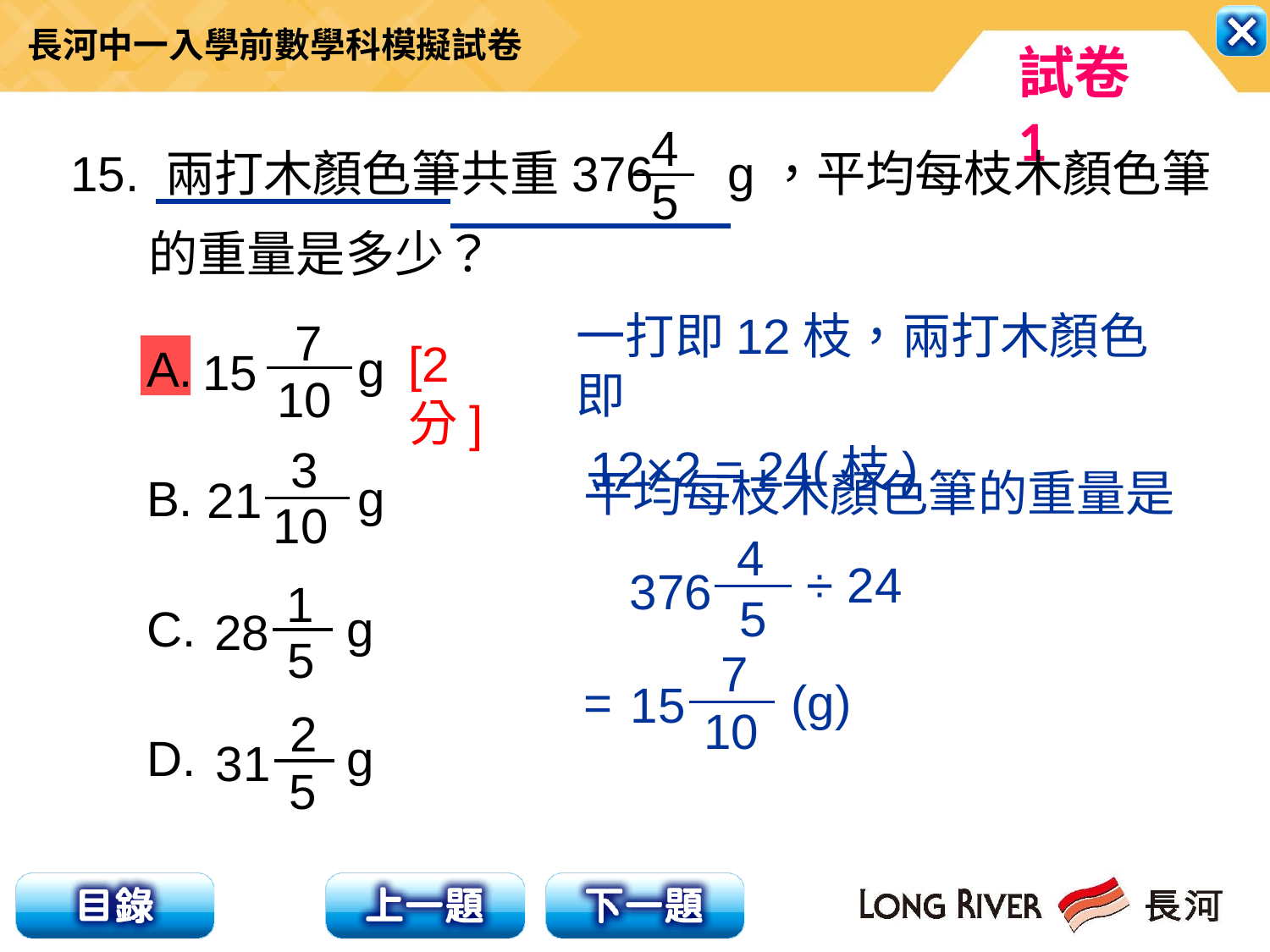

4
5

15. 兩打木顏色筆共重376      g，平均每枝木顏色筆
      的重量是多少？
一打即12枝，兩打木顏色即
 12×2 = 24(枝)
7
10

15

[2分]
A.            g
B.            g
C.           g
D.           g

3
10

21
平均每枝木顏色筆的重量是
4
5

÷ 24
376
1
5

28
7
10

15
=             (g)
2
5

31